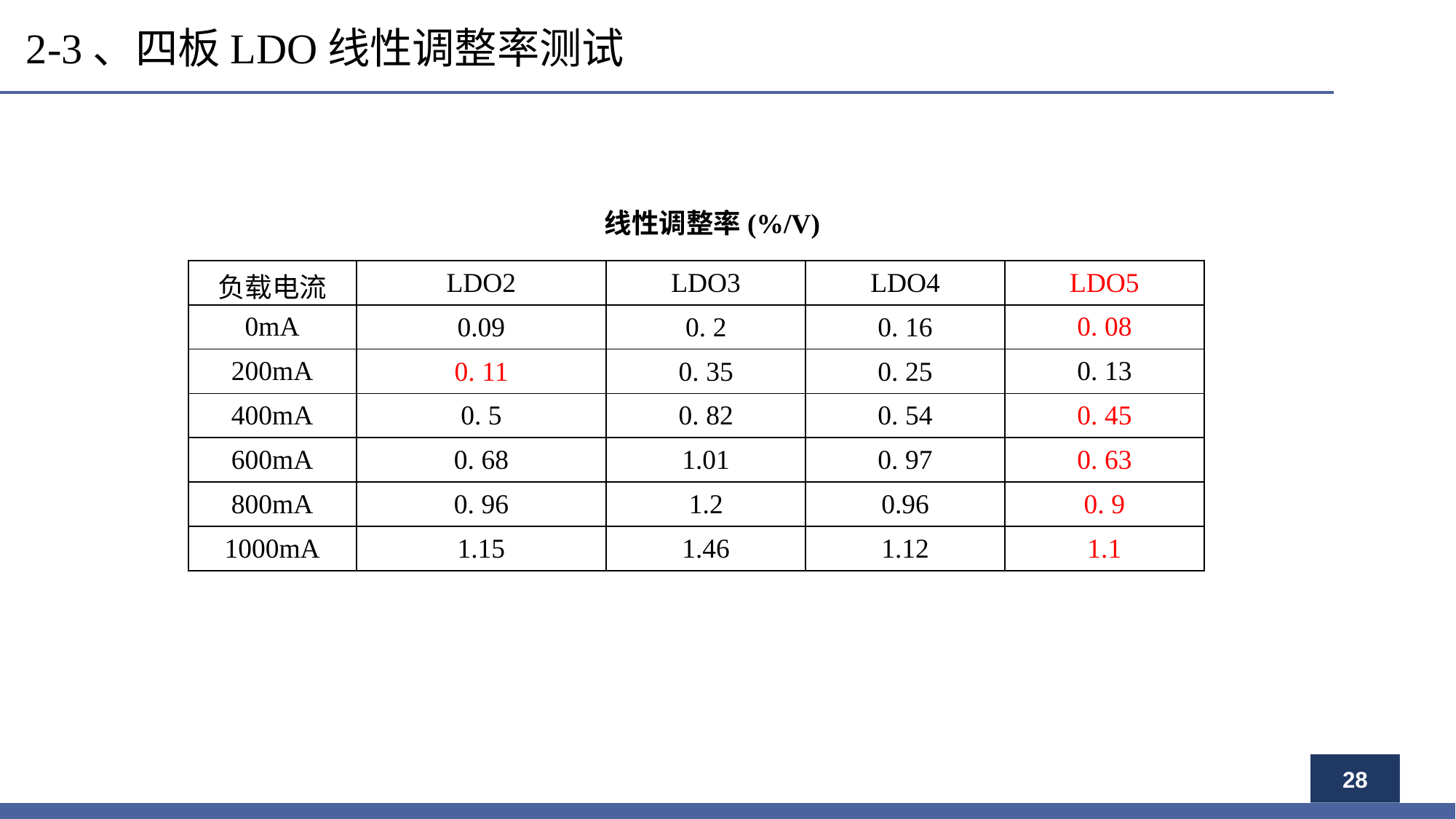

2-3、四板LDO线性调整率测试
线性调整率(%/V)
| 负载电流 | LDO2 | LDO3 | LDO4 | LDO5 |
| --- | --- | --- | --- | --- |
| 0mA | 0.09 | 0. 2 | 0. 16 | 0. 08 |
| 200mA | 0. 11 | 0. 35 | 0. 25 | 0. 13 |
| 400mA | 0. 5 | 0. 82 | 0. 54 | 0. 45 |
| 600mA | 0. 68 | 1.01 | 0. 97 | 0. 63 |
| 800mA | 0. 96 | 1.2 | 0.96 | 0. 9 |
| 1000mA | 1.15 | 1.46 | 1.12 | 1.1 |